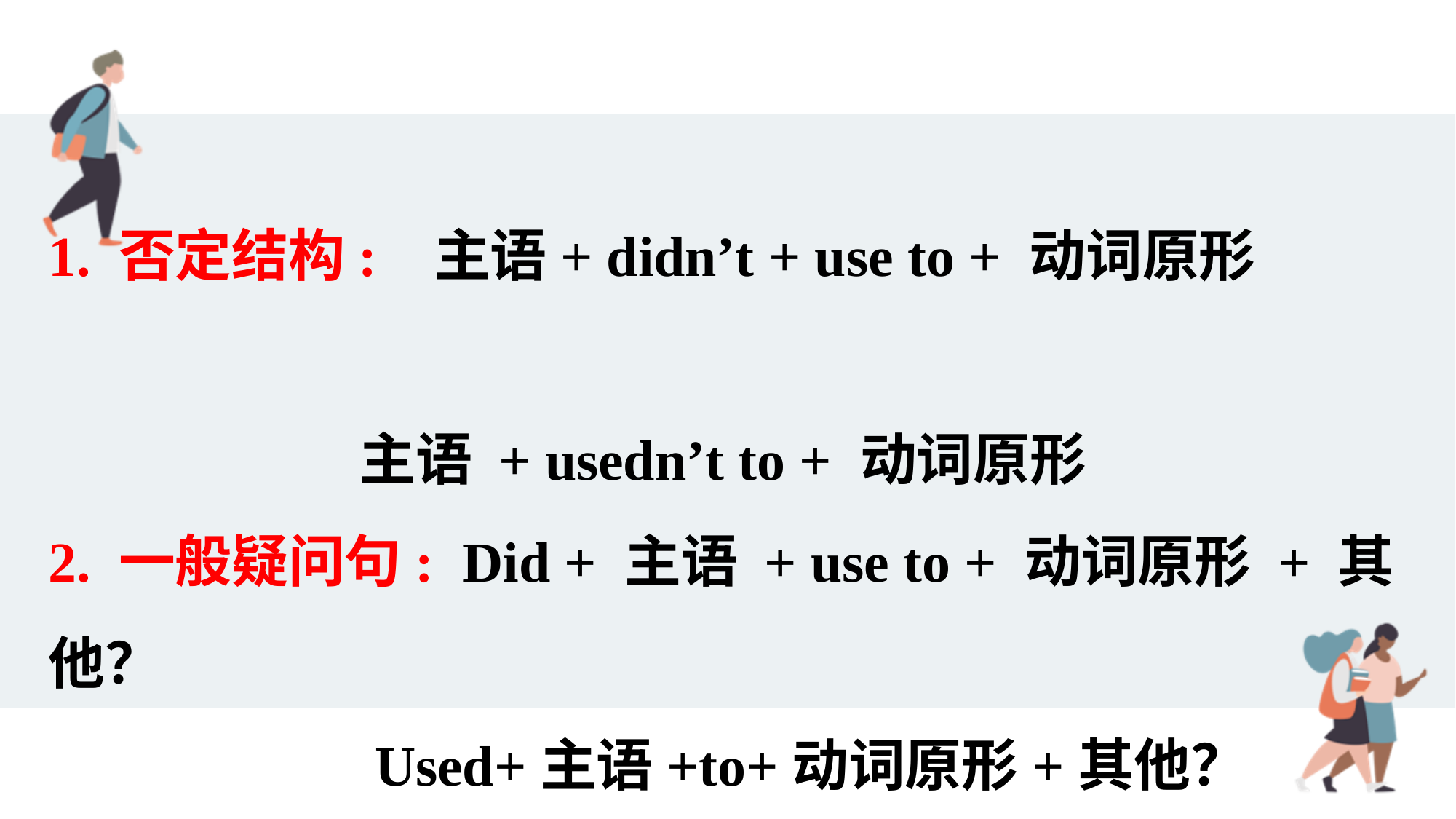

1. 否定结构:   主语+ didn’t + use to + 动词原形
                       主语 + usedn’t to + 动词原形
2. 一般疑问句:  Did + 主语 + use to + 动词原形 + 其他？
                       Used+主语+to+动词原形+其他？